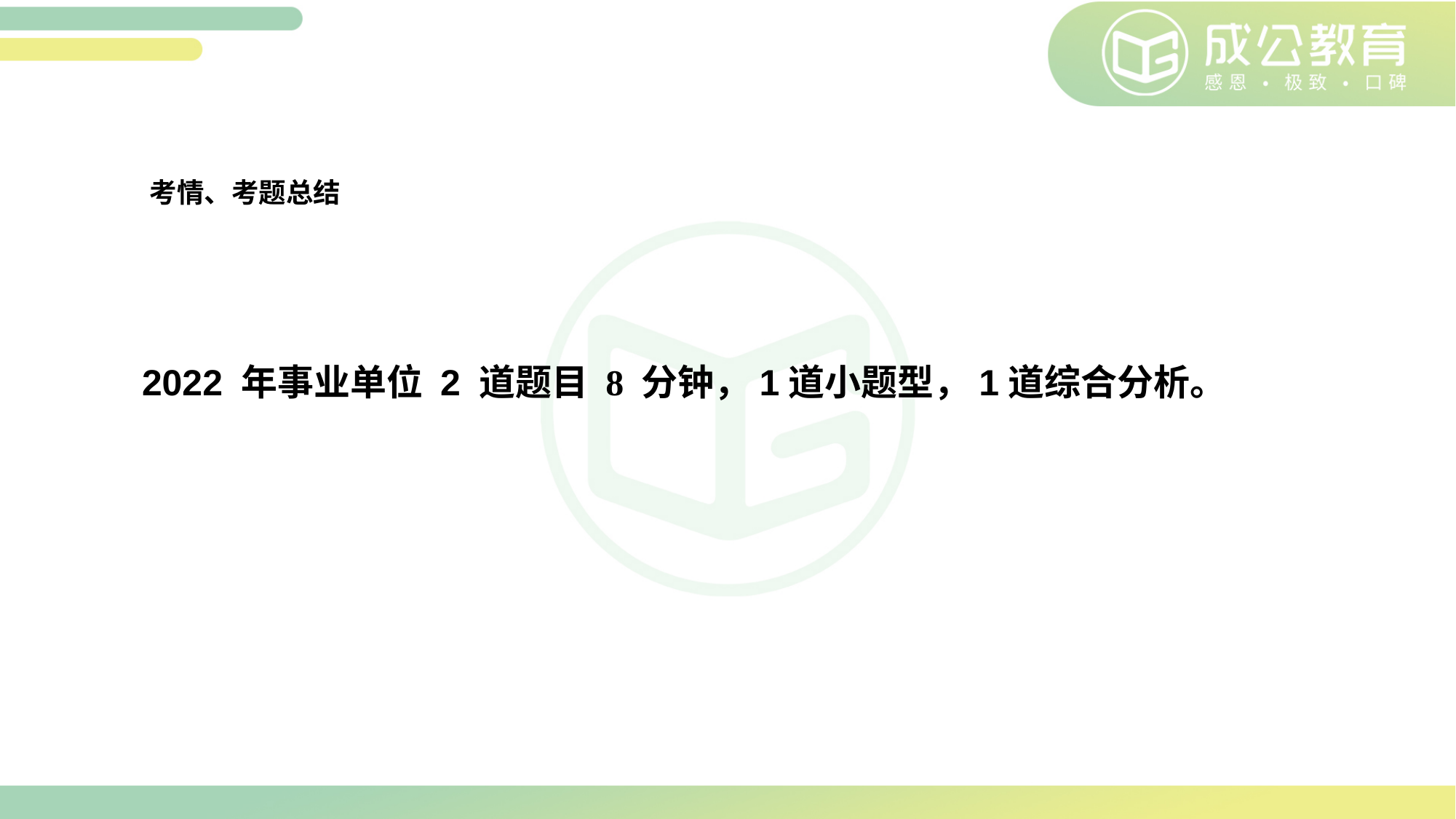

考情、考题总结

2022 年事业单位 2 道题目 8 分钟，1道小题型，1道综合分析。